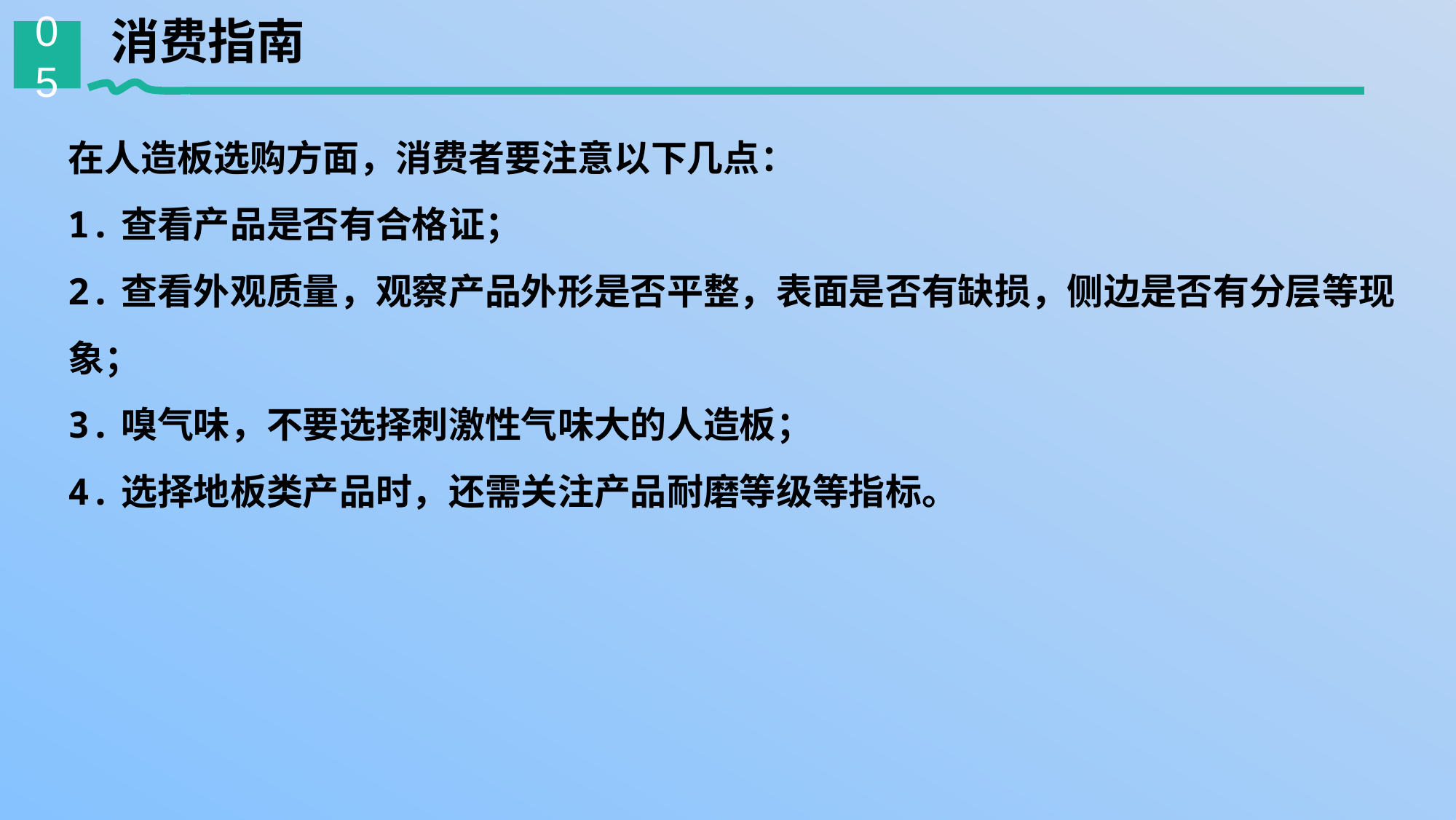

消费指南
05

在人造板选购方面，消费者要注意以下几点：
1.查看产品是否有合格证；
2.查看外观质量，观察产品外形是否平整，表面是否有缺损，侧边是否有分层等现象；
3.嗅气味，不要选择刺激性气味大的人造板；
4.选择地板类产品时，还需关注产品耐磨等级等指标。